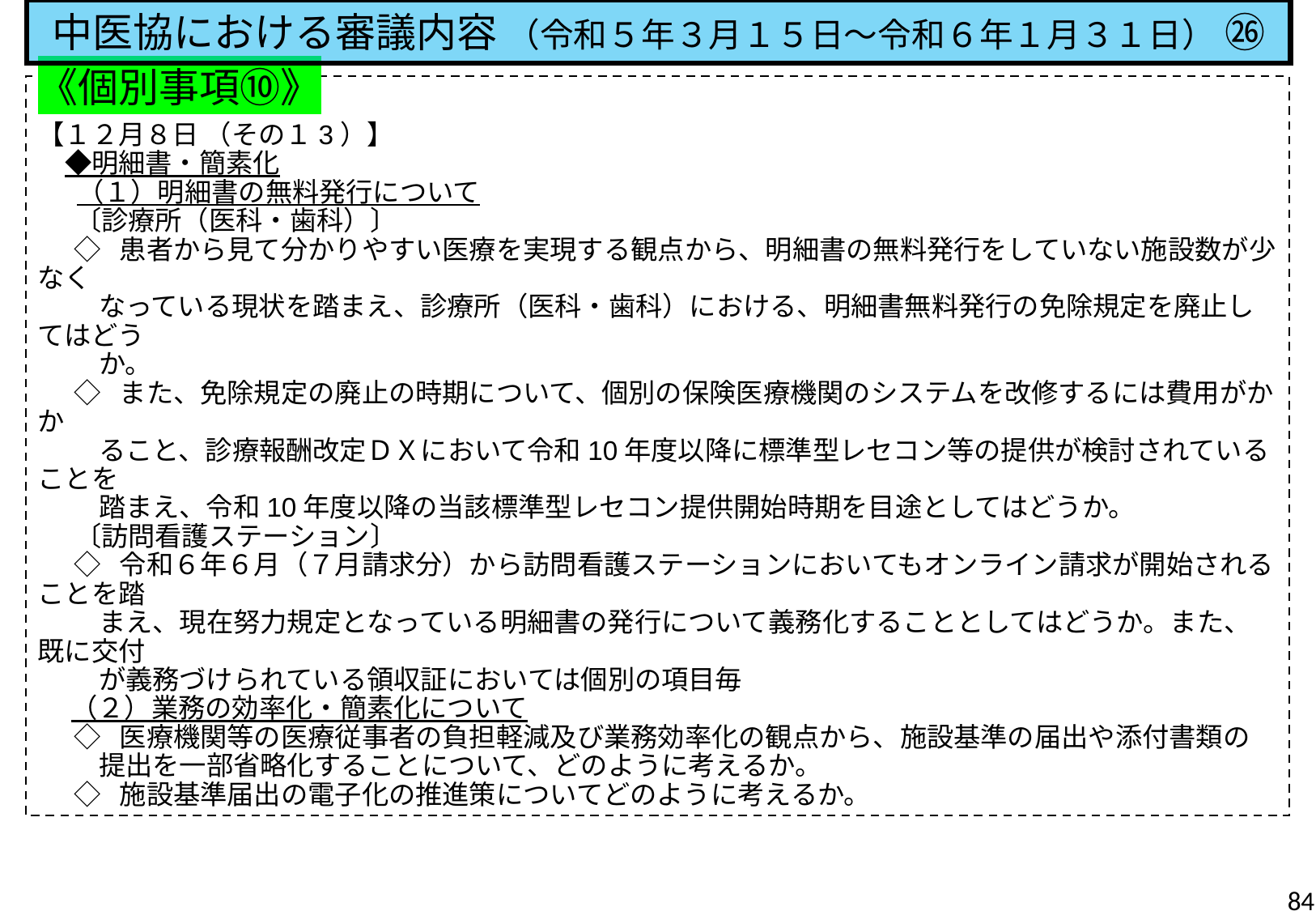

中医協における審議内容 （令和５年３月１５日～令和６年１月３１日） ㉖
《個別事項⑩》
【１２月８日 （その１3）】
　◆明細書・簡素化
 　（１）明細書の無料発行について
     〔診療所（医科・歯科）〕
      ◇  患者から見て分かりやすい医療を実現する観点から、明細書の無料発行をしていない施設数が少なく
         なっている現状を踏まえ、診療所（医科・歯科）における、明細書無料発行の免除規定を廃止してはどう
         か。
      ◇  また、免除規定の廃止の時期について、個別の保険医療機関のシステムを改修するには費用がかか
         ること、診療報酬改定ＤＸにおいて令和10年度以降に標準型レセコン等の提供が検討されていることを
         踏まえ、令和10年度以降の当該標準型レセコン提供開始時期を目途としてはどうか。
     〔訪問看護ステーション〕
      ◇  令和６年６月（７月請求分）から訪問看護ステーションにおいてもオンライン請求が開始されることを踏
         まえ、現在努力規定となっている明細書の発行について義務化することとしてはどうか。また、既に交付
         が義務づけられている領収証においては個別の項目毎
　 （２）業務の効率化・簡素化について
      ◇  医療機関等の医療従事者の負担軽減及び業務効率化の観点から、施設基準の届出や添付書類の
         提出を一部省略化することについて、どのように考えるか。
      ◇  施設基準届出の電子化の推進策についてどのように考えるか。
84